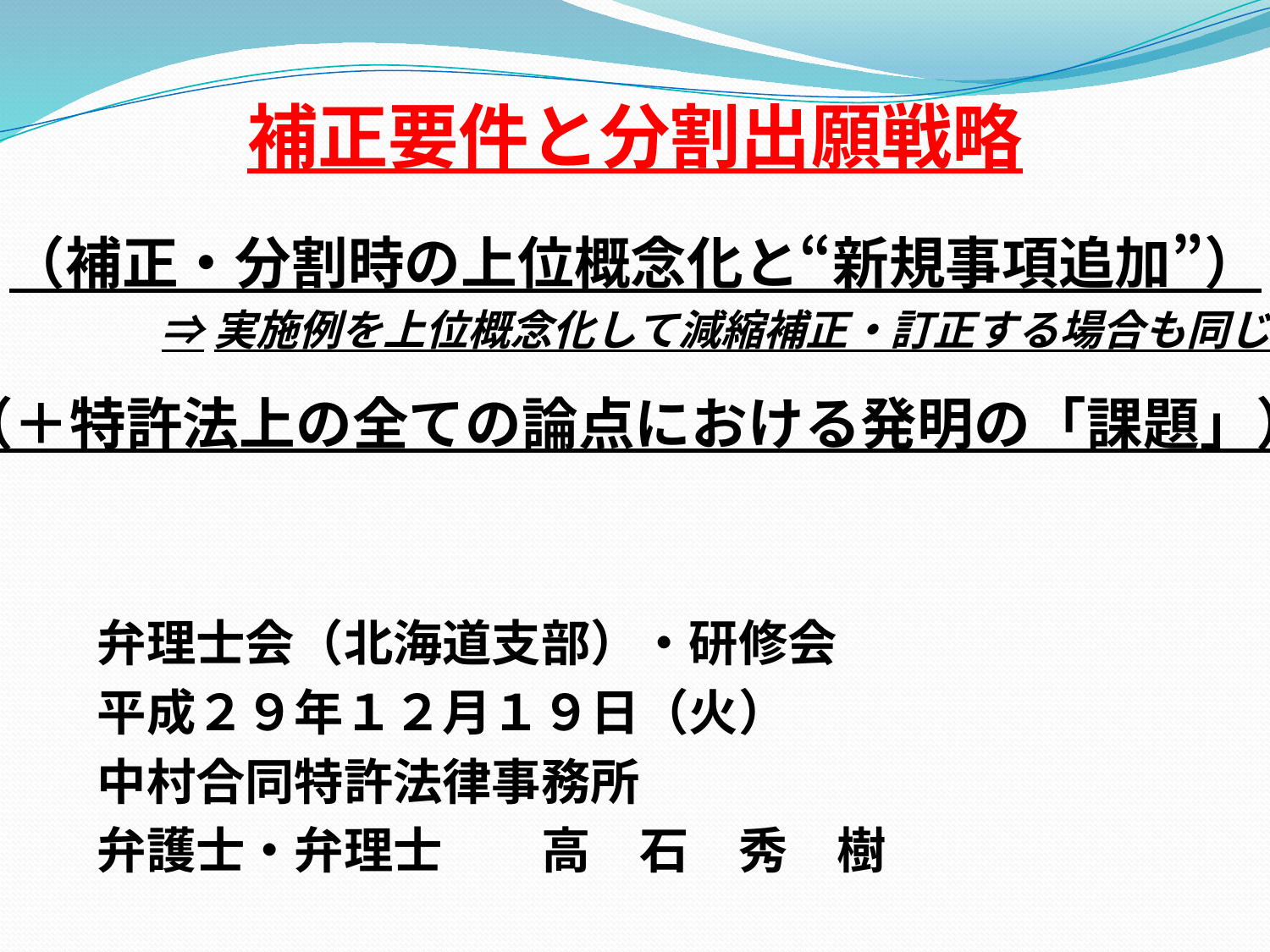

補正要件と分割出願戦略

（補正・分割時の上位概念化と“新規事項追加”）
⇒実施例を上位概念化して減縮補正・訂正する場合も同じ。

（＋特許法上の全ての論点における発明の「課題」）
弁理士会（北海道支部）・研修会
平成２９年１２月１９日（火）
中村合同特許法律事務所
弁護士・弁理士　　高　石　秀　樹